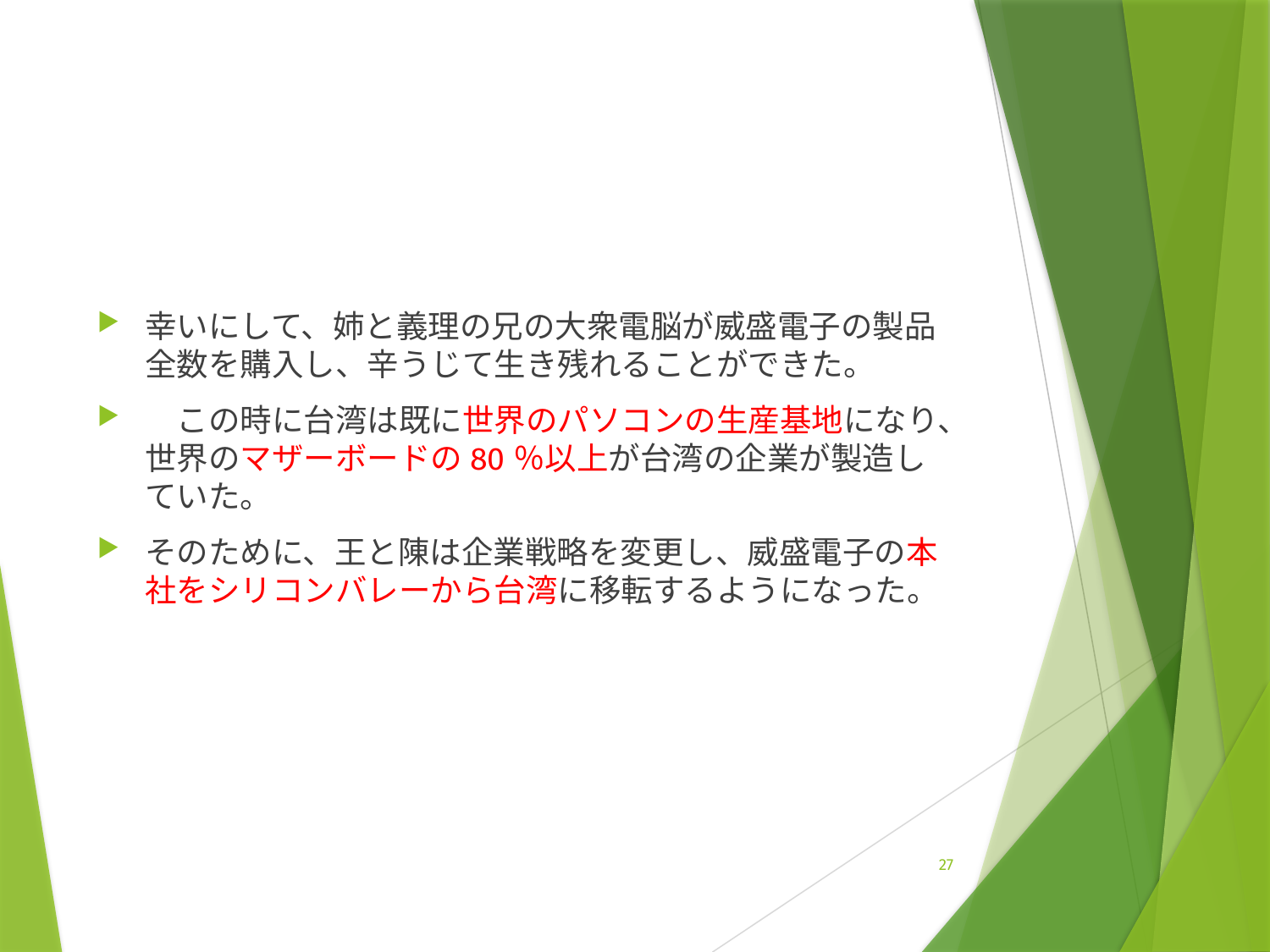

#
幸いにして、姉と義理の兄の大衆電脳が威盛電子の製品全数を購入し、辛うじて生き残れることができた。
　この時に台湾は既に世界のパソコンの生産基地になり、世界のマザーボードの80％以上が台湾の企業が製造していた。
そのために、王と陳は企業戦略を変更し、威盛電子の本社をシリコンバレーから台湾に移転するようになった。

27